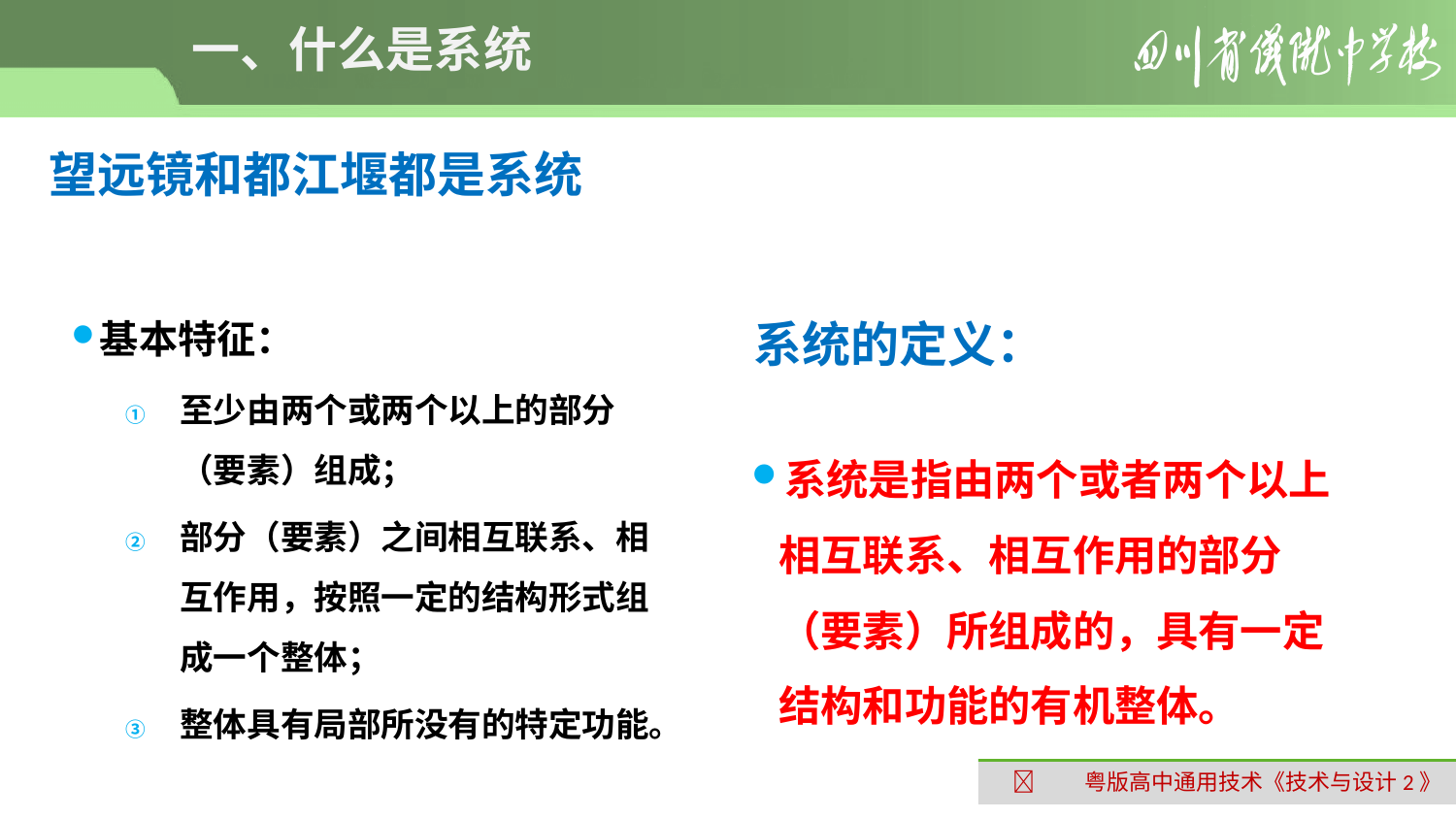

# 一、什么是系统
望远镜和都江堰都是系统
基本特征：
至少由两个或两个以上的部分（要素）组成；
部分（要素）之间相互联系、相互作用，按照一定的结构形式组成一个整体；
整体具有局部所没有的特定功能。

系统的定义：
系统是指由两个或者两个以上相互联系、相互作用的部分（要素）所组成的，具有一定结构和功能的有机整体。